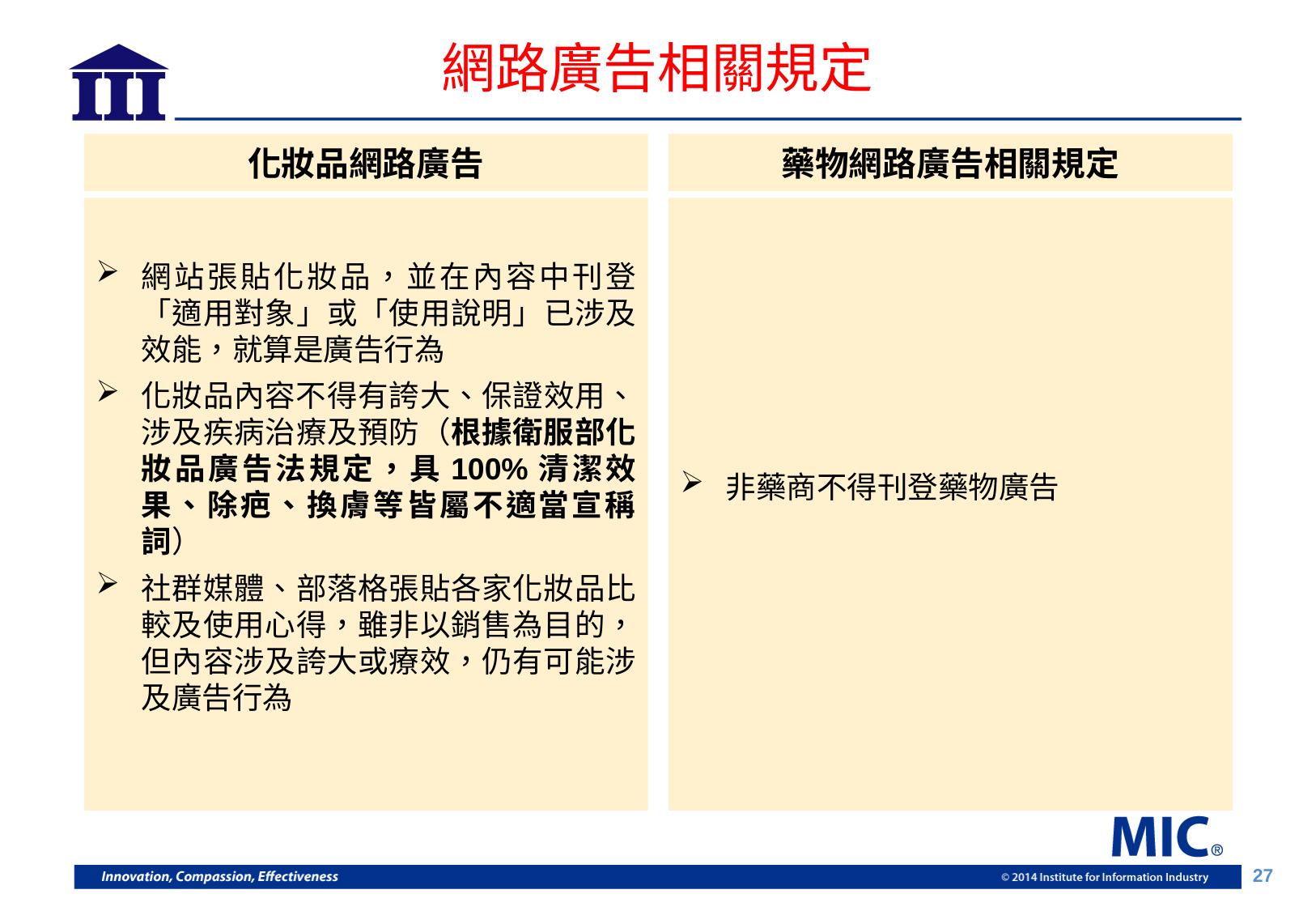

# 網路廣告相關規定
化妝品網路廣告
網站張貼化妝品，並在內容中刊登「適用對象」或「使用說明」已涉及效能，就算是廣告行為
化妝品內容不得有誇大、保證效用、涉及疾病治療及預防（根據衛服部化妝品廣告法規定，具100%清潔效果、除疤、換膚等皆屬不適當宣稱詞）
社群媒體、部落格張貼各家化妝品比較及使用心得，雖非以銷售為目的，但內容涉及誇大或療效，仍有可能涉及廣告行為

藥物網路廣告相關規定
非藥商不得刊登藥物廣告